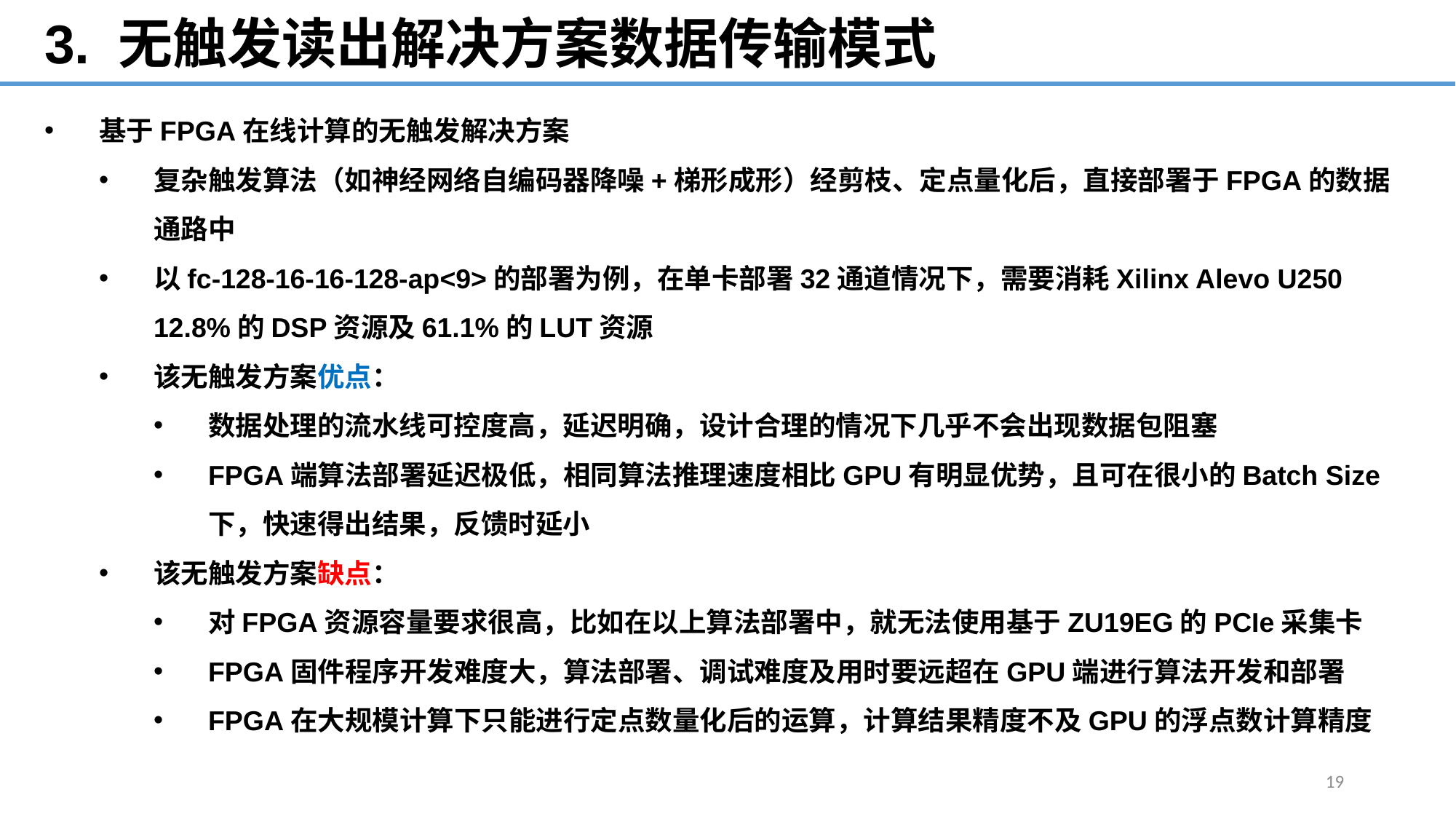

3. 无触发读出解决方案数据传输模式
基于FPGA在线计算的无触发解决方案
复杂触发算法（如神经网络自编码器降噪+梯形成形）经剪枝、定点量化后，直接部署于FPGA的数据通路中
以fc-128-16-16-128-ap<9>的部署为例，在单卡部署32通道情况下，需要消耗Xilinx Alevo U250 12.8%的DSP资源及61.1%的LUT资源
该无触发方案优点：
数据处理的流水线可控度高，延迟明确，设计合理的情况下几乎不会出现数据包阻塞
FPGA端算法部署延迟极低，相同算法推理速度相比GPU有明显优势，且可在很小的Batch Size下，快速得出结果，反馈时延小
该无触发方案缺点：
对FPGA资源容量要求很高，比如在以上算法部署中，就无法使用基于ZU19EG的PCIe采集卡
FPGA固件程序开发难度大，算法部署、调试难度及用时要远超在GPU端进行算法开发和部署
FPGA在大规模计算下只能进行定点数量化后的运算，计算结果精度不及GPU的浮点数计算精度

19